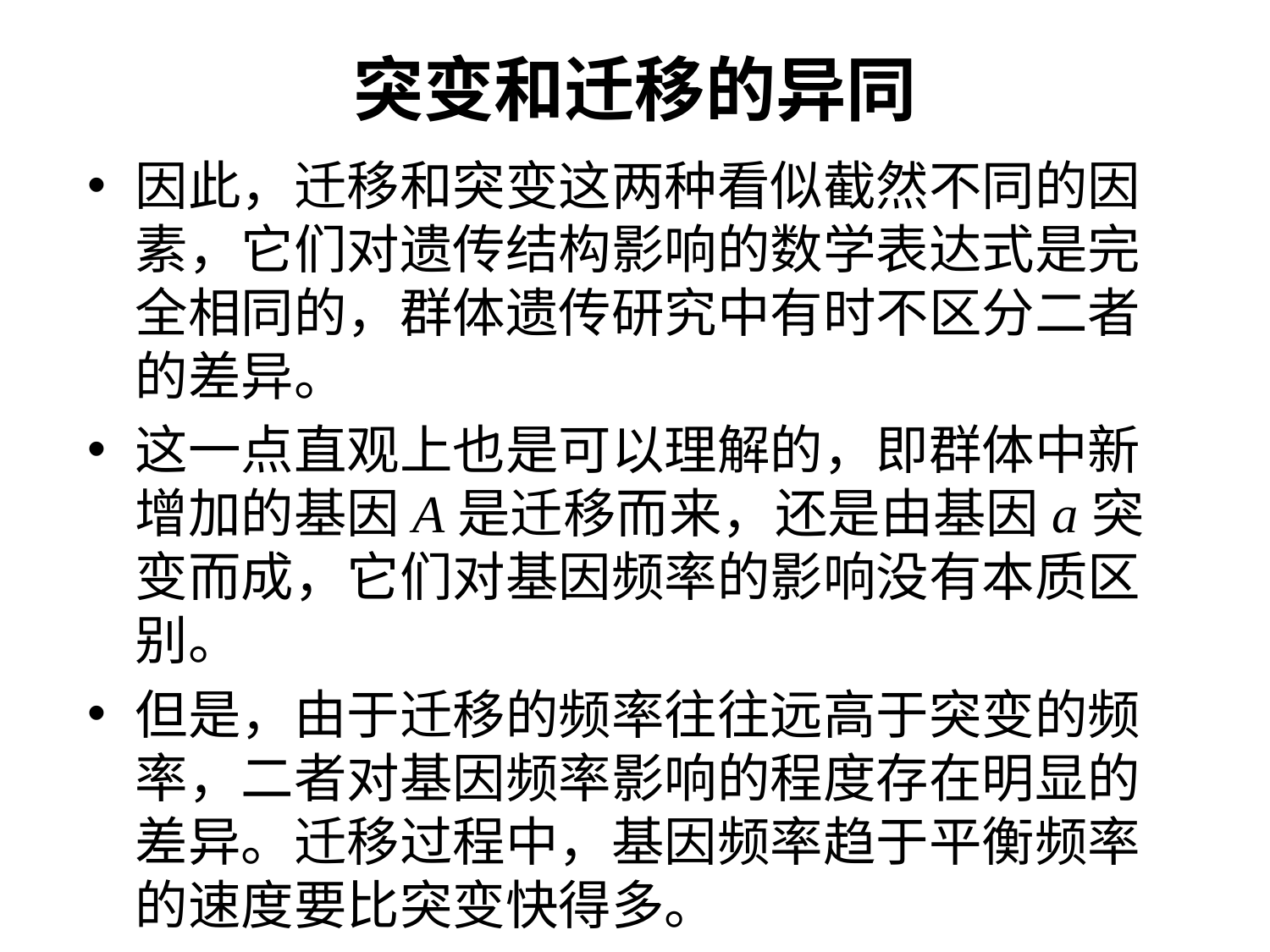

# 突变和迁移的异同
因此，迁移和突变这两种看似截然不同的因素，它们对遗传结构影响的数学表达式是完全相同的，群体遗传研究中有时不区分二者的差异。
这一点直观上也是可以理解的，即群体中新增加的基因A是迁移而来，还是由基因a突变而成，它们对基因频率的影响没有本质区别。
但是，由于迁移的频率往往远高于突变的频率，二者对基因频率影响的程度存在明显的差异。迁移过程中，基因频率趋于平衡频率的速度要比突变快得多。